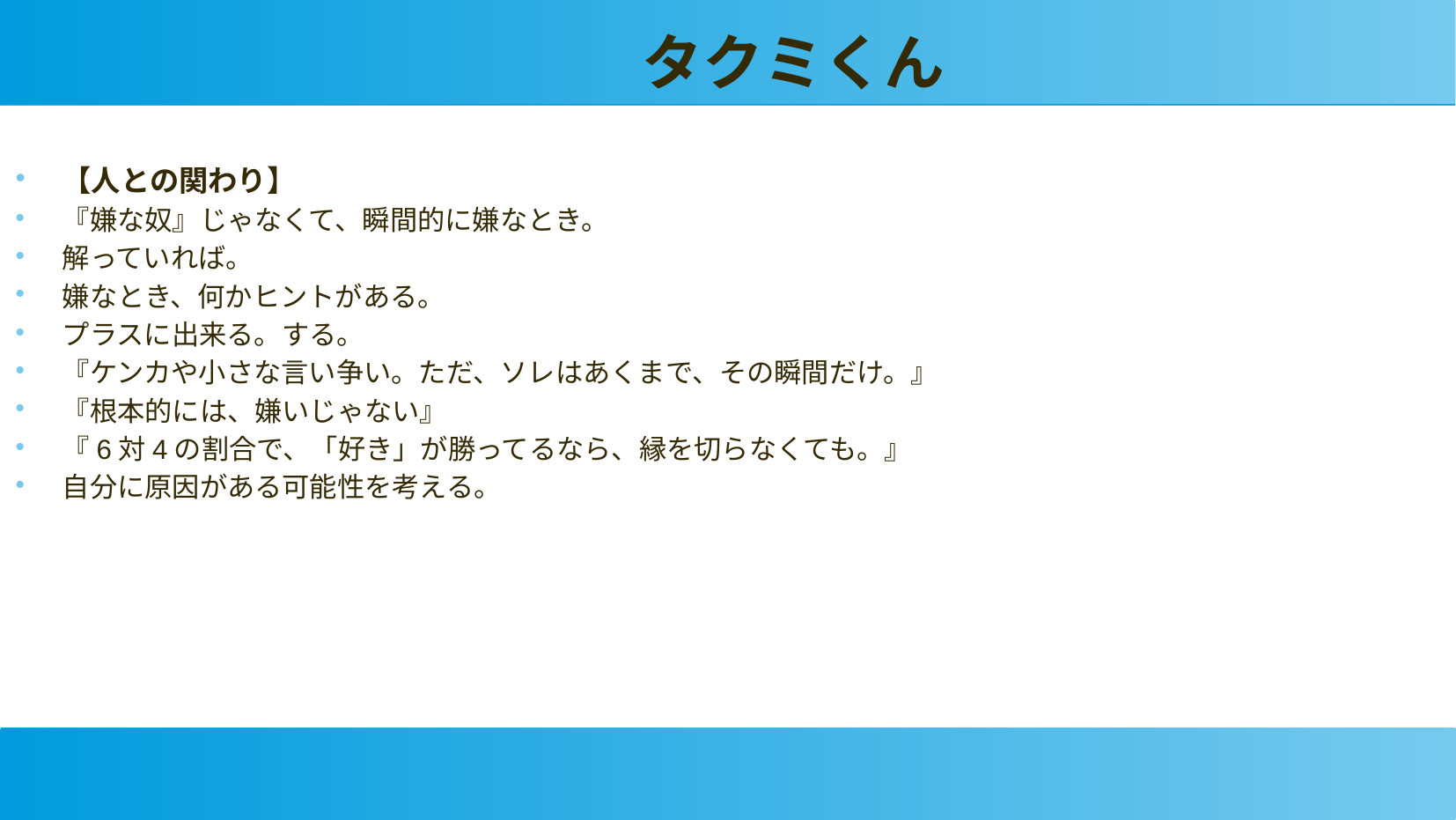

タクミくん

【人との関わり】
『嫌な奴』じゃなくて、瞬間的に嫌なとき。
解っていれば。
嫌なとき、何かヒントがある。
プラスに出来る。する。
『ケンカや小さな言い争い。ただ、ソレはあくまで、その瞬間だけ。』
『根本的には、嫌いじゃない』
『6対4の割合で、「好き」が勝ってるなら、縁を切らなくても。』
自分に原因がある可能性を考える。